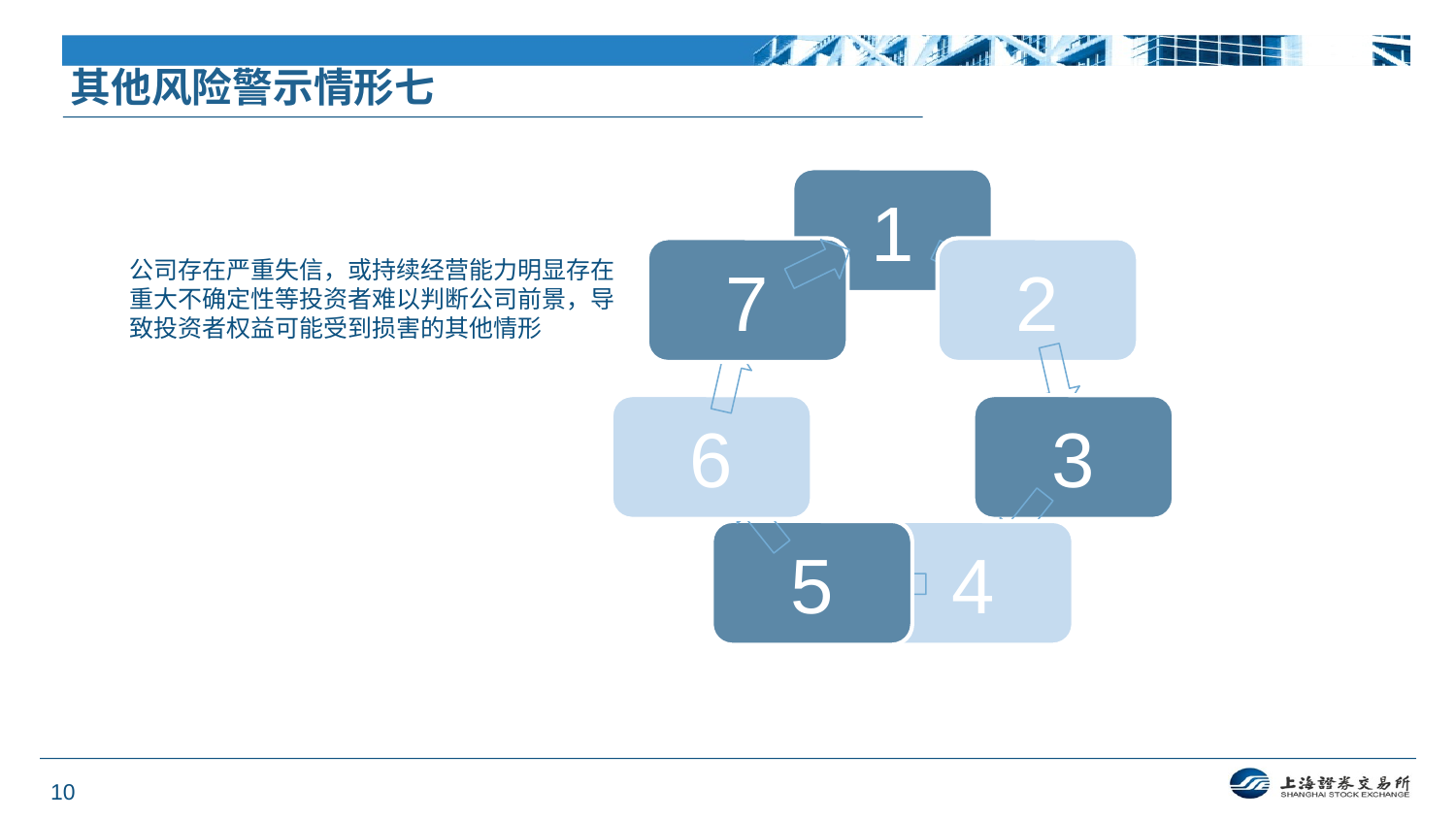

其他风险警示情形七
1
2
5
6
7
3
4
公司存在严重失信，或持续经营能力明显存在重大不确定性等投资者难以判断公司前景，导致投资者权益可能受到损害的其他情形

10